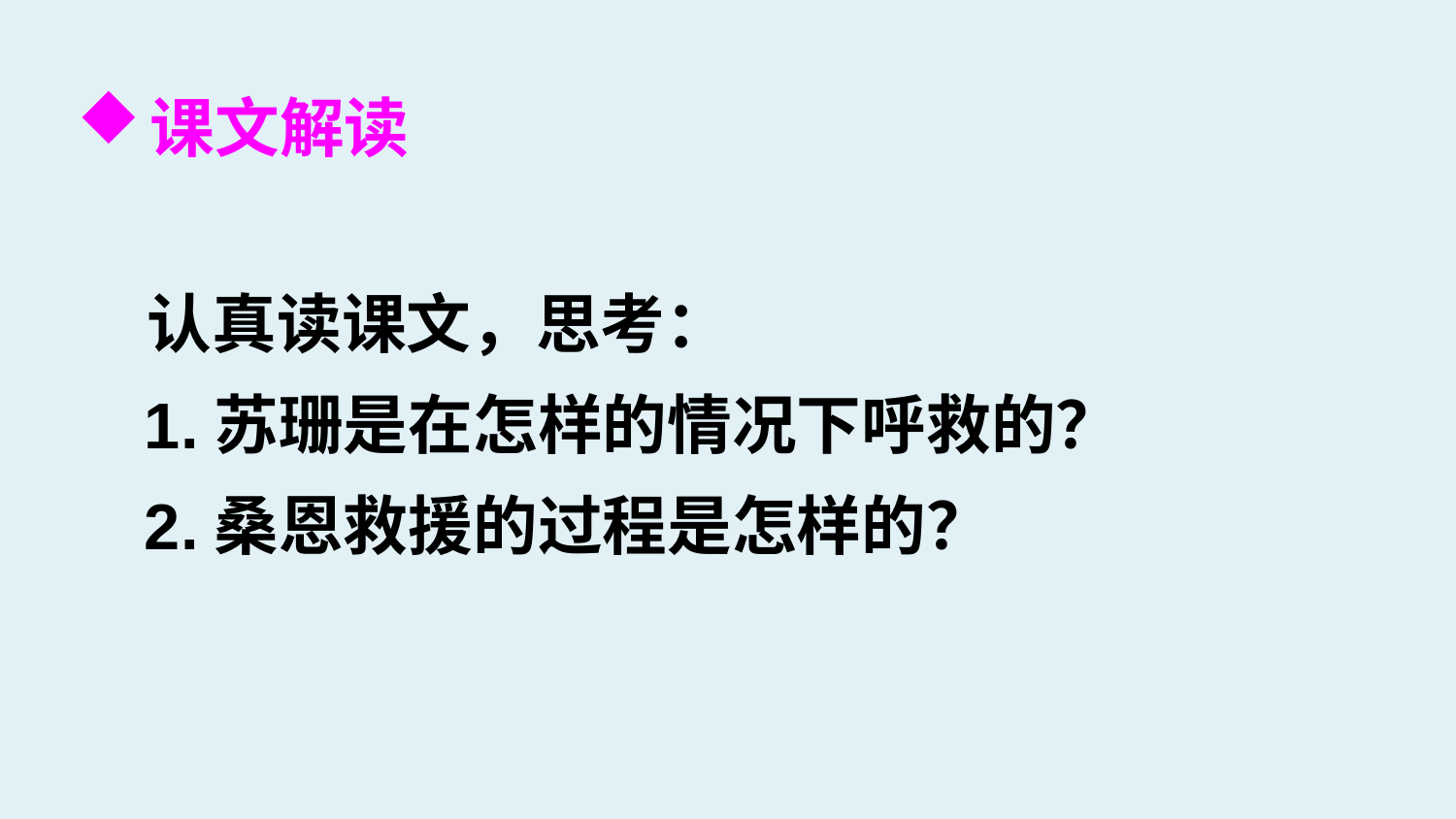

课文解读
    认真读课文，思考：
    1.苏珊是在怎样的情况下呼救的？
    2.桑恩救援的过程是怎样的？